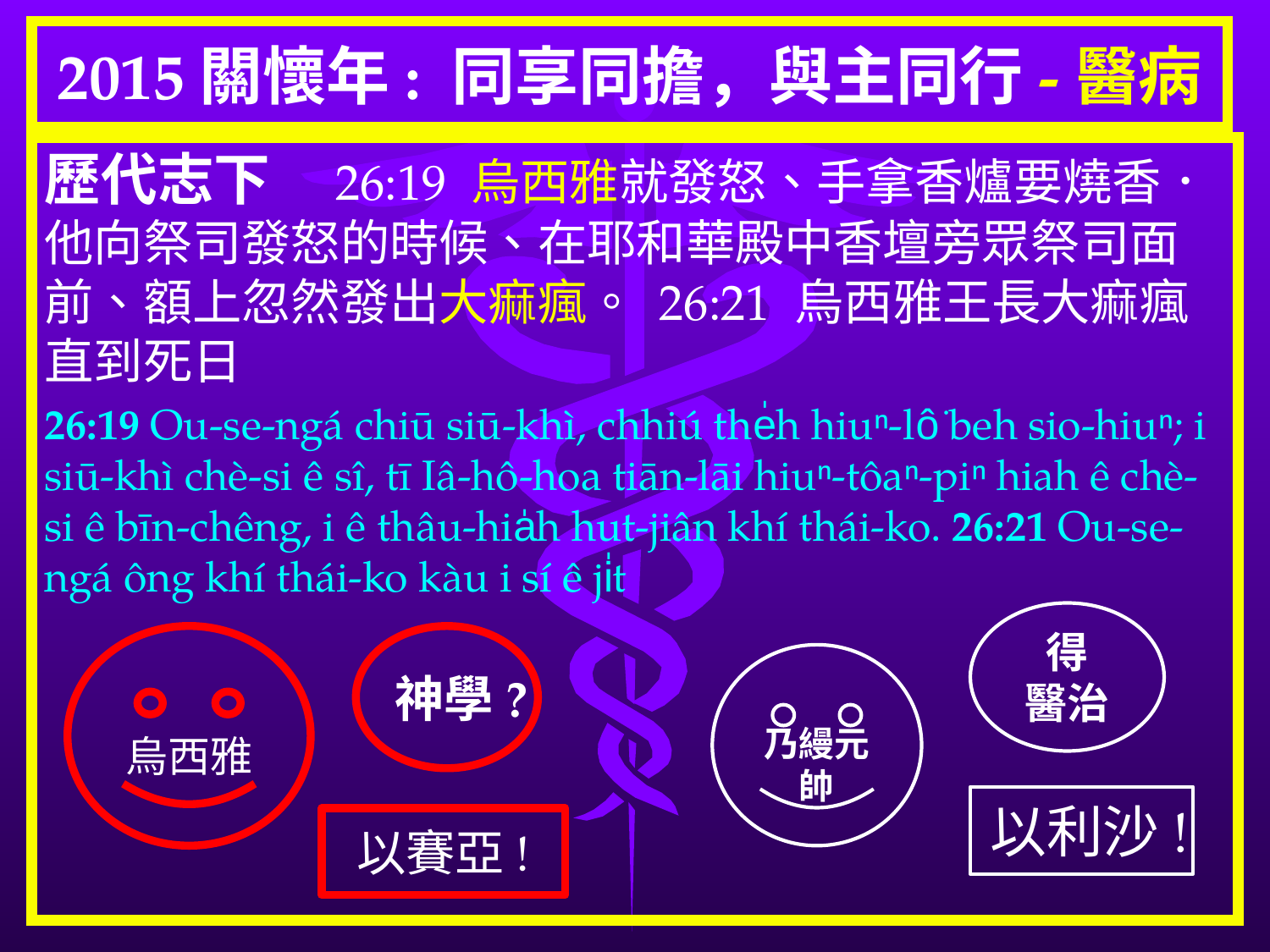

# 2015關懷年: 同享同擔，與主同行-醫病
歷代志下    26:19 烏西雅就發怒、手拿香爐要燒香．他向祭司發怒的時候、在耶和華殿中香壇旁眾祭司面前、額上忽然發出大痲瘋。 26:21 烏西雅王長大痲瘋直到死日
26:19 Ou-se-ngá chiū siū-khì, chhiú the̍h hiuⁿ-lô͘ beh sio-hiuⁿ; i siū-khì chè-si ê sî, tī Iâ-hô-hoa tiān-lāi hiuⁿ-tôaⁿ-piⁿ hiah ê chè-si ê bīn-chêng, i ê thâu-hia̍h hut-jiân khí thái-ko. 26:21 Ou-se-ngá ông khí thái-ko kàu i sí ê ji̍t

得
醫治

神學?

烏西雅

乃縵元帥
以利沙!
以賽亞!